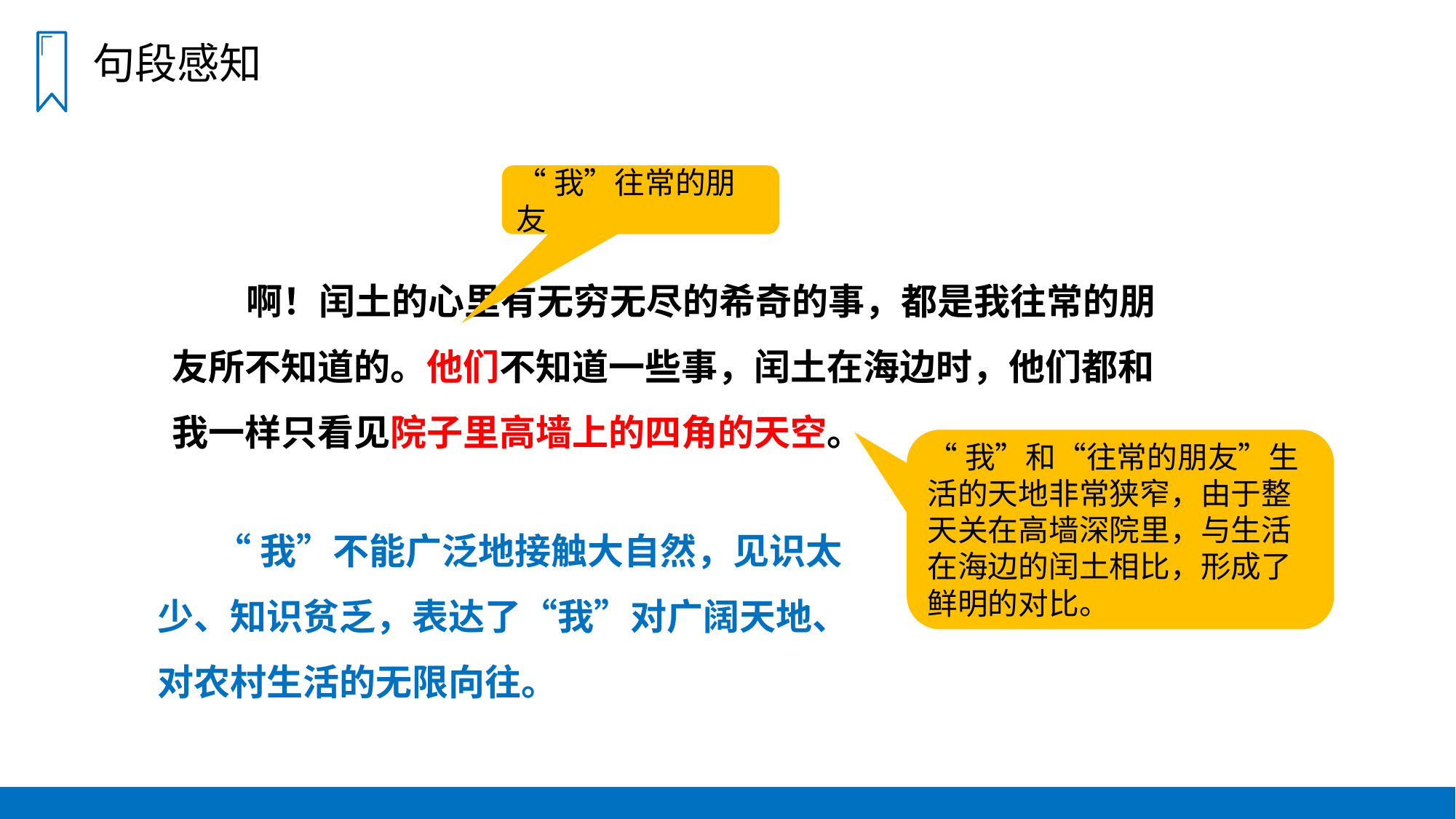

句段感知
“我”往常的朋友
        啊！闰土的心里有无穷无尽的希奇的事，都是我往常的朋友所不知道的。他们不知道一些事，闰土在海边时，他们都和我一样只看见院子里高墙上的四角的天空。
“我”和“往常的朋友”生活的天地非常狭窄，由于整天关在高墙深院里，与生活在海边的闰土相比，形成了鲜明的对比。
       “我”不能广泛地接触大自然，见识太少、知识贫乏，表达了“我”对广阔天地、对农村生活的无限向往。